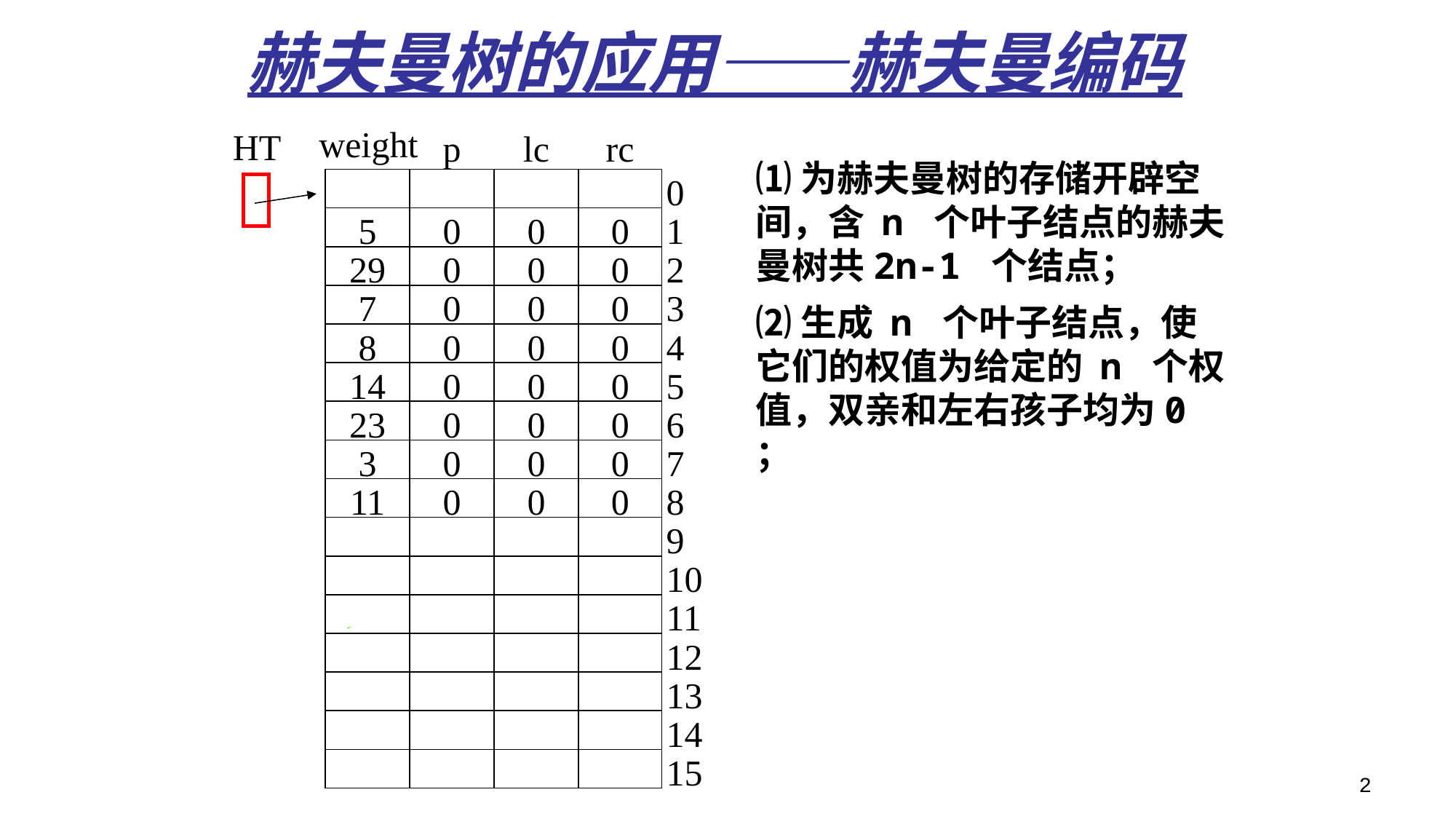

# 赫夫曼树的应用——赫夫曼编码
weight
HT
p
lc
rc
⑴为赫夫曼树的存储开辟空间，含 n 个叶子结点的赫夫曼树共2n-1 个结点；
⑵生成 n 个叶子结点，使它们的权值为给定的 n 个权值，双亲和左右孩子均为0 ；

0

5
0
0
0
1
29
0
0
0
2
7
0
0
0
3
8
0
0
0
4
14
0
0
0
5
23
0
0
0
6
3
0
0
0
7
11
0
0
0
8

9

10

11

12

13

14

15
2